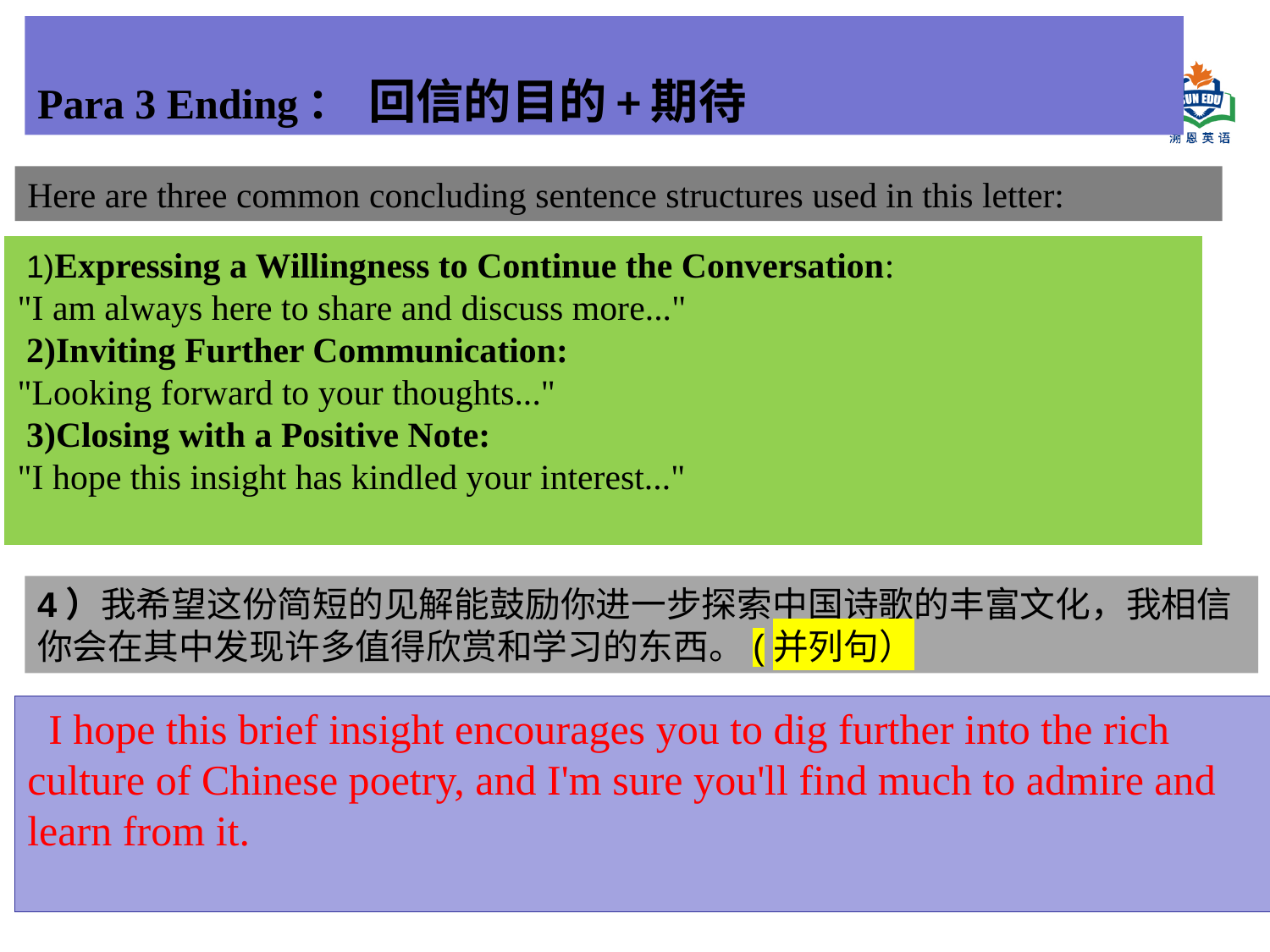

Para 3 Ending：  回信的目的+期待

Here are three common concluding sentence structures used in this letter:
 1)Expressing a Willingness to Continue the Conversation:
"I am always here to share and discuss more..."
 2)Inviting Further Communication:
"Looking forward to your thoughts..."
 3)Closing with a Positive Note:
"I hope this insight has kindled your interest..."

4）我希望这份简短的见解能鼓励你进一步探索中国诗歌的丰富文化，我相信你会在其中发现许多值得欣赏和学习的东西。(并列句）
  I hope this brief insight encourages you to dig further into the rich culture of Chinese poetry, and I'm sure you'll find much to admire and learn from it.